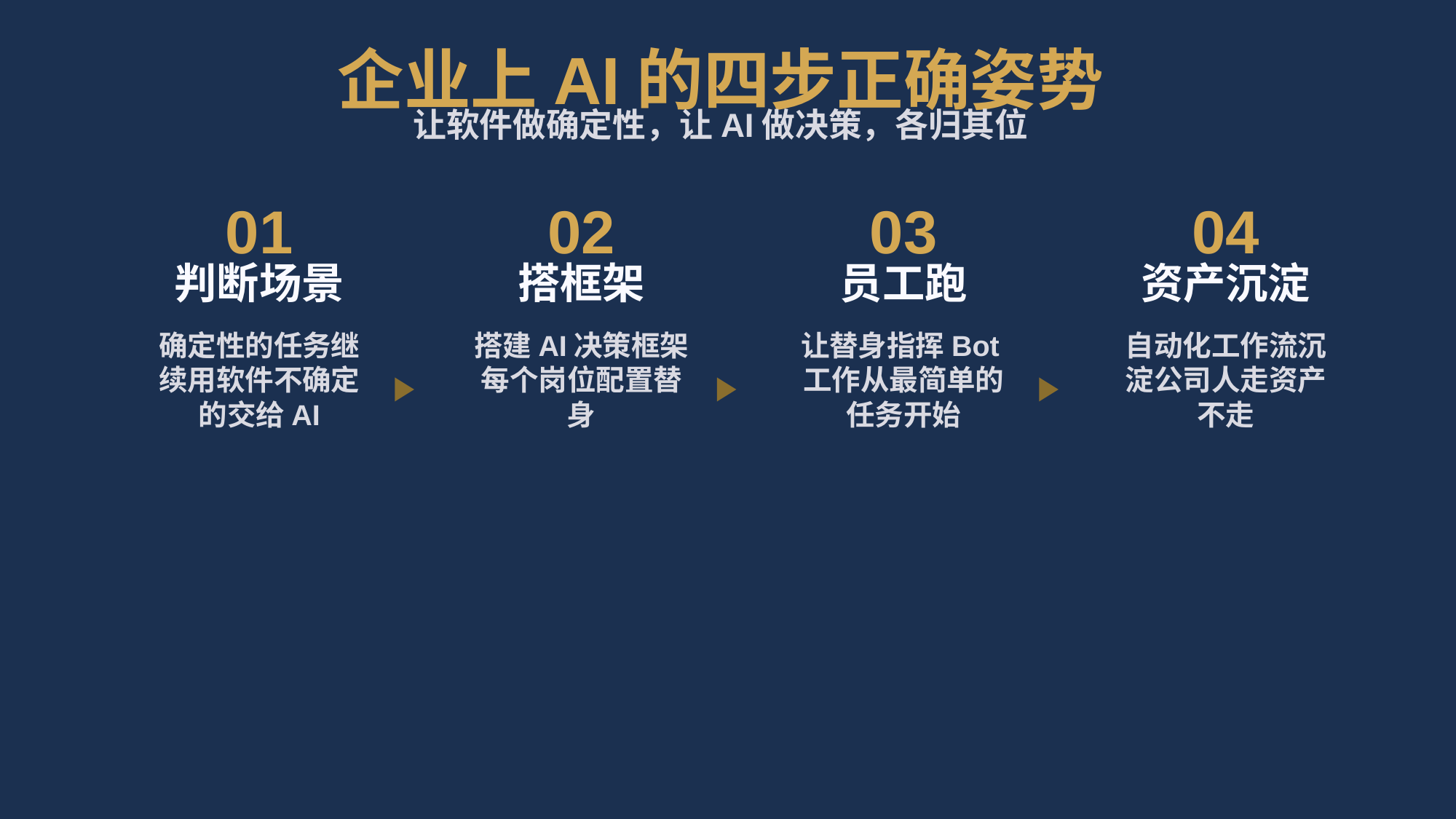

企业上AI的四步正确姿势
让软件做确定性，让AI做决策，各归其位
01
02
03
04
判断场景
搭框架
员工跑
资产沉淀
确定性的任务继续用软件不确定的交给AI
搭建AI决策框架每个岗位配置替身
让替身指挥Bot工作从最简单的任务开始
自动化工作流沉淀公司人走资产不走
▶
▶
▶